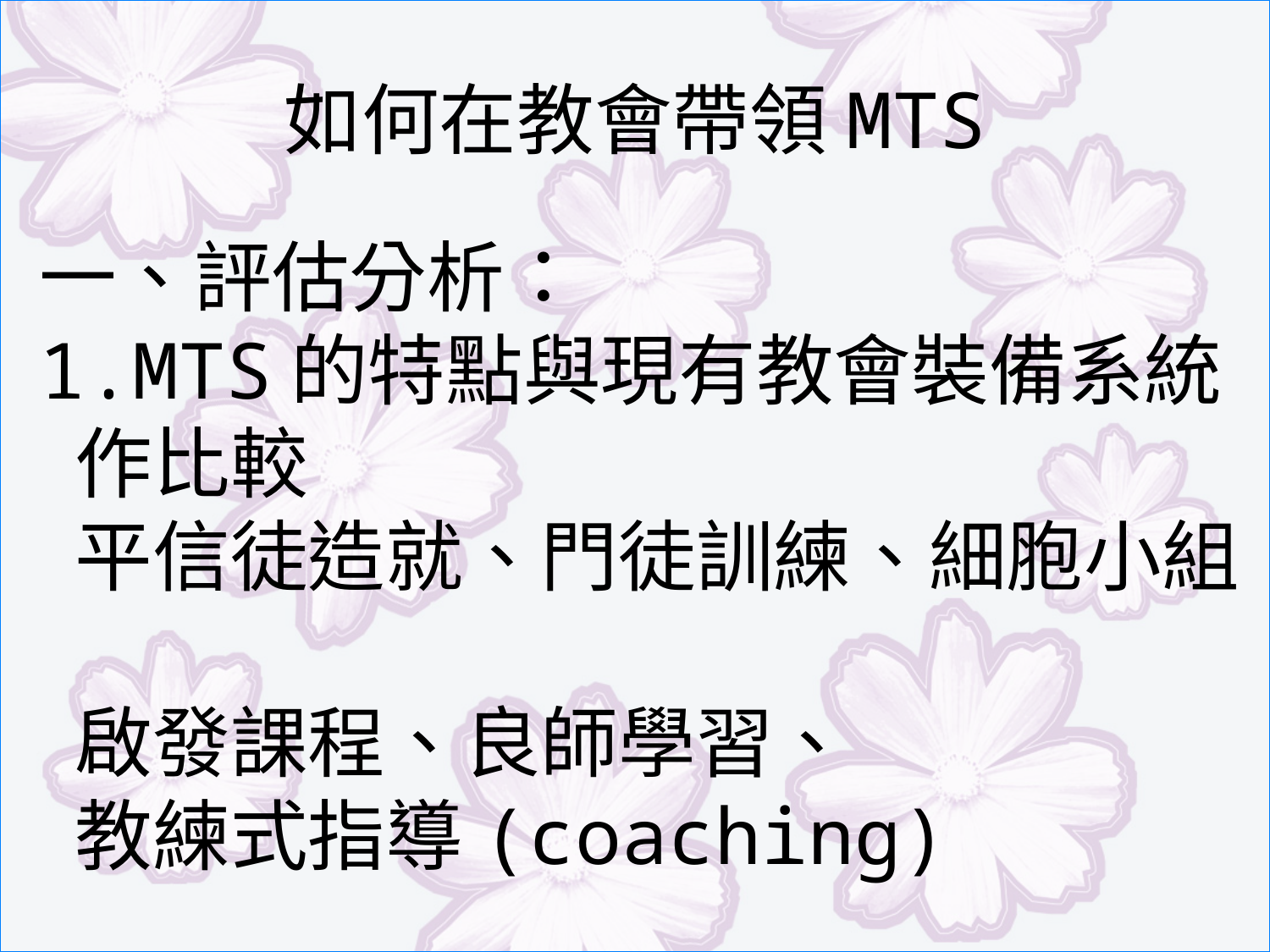

# 如何在教會帶領MTS
一、評估分析：
1.MTS的特點與現有教會裝備系統
 作比較
 平信徒造就、門徒訓練、細胞小組
 啟發課程、良師學習、
 教練式指導(coaching)